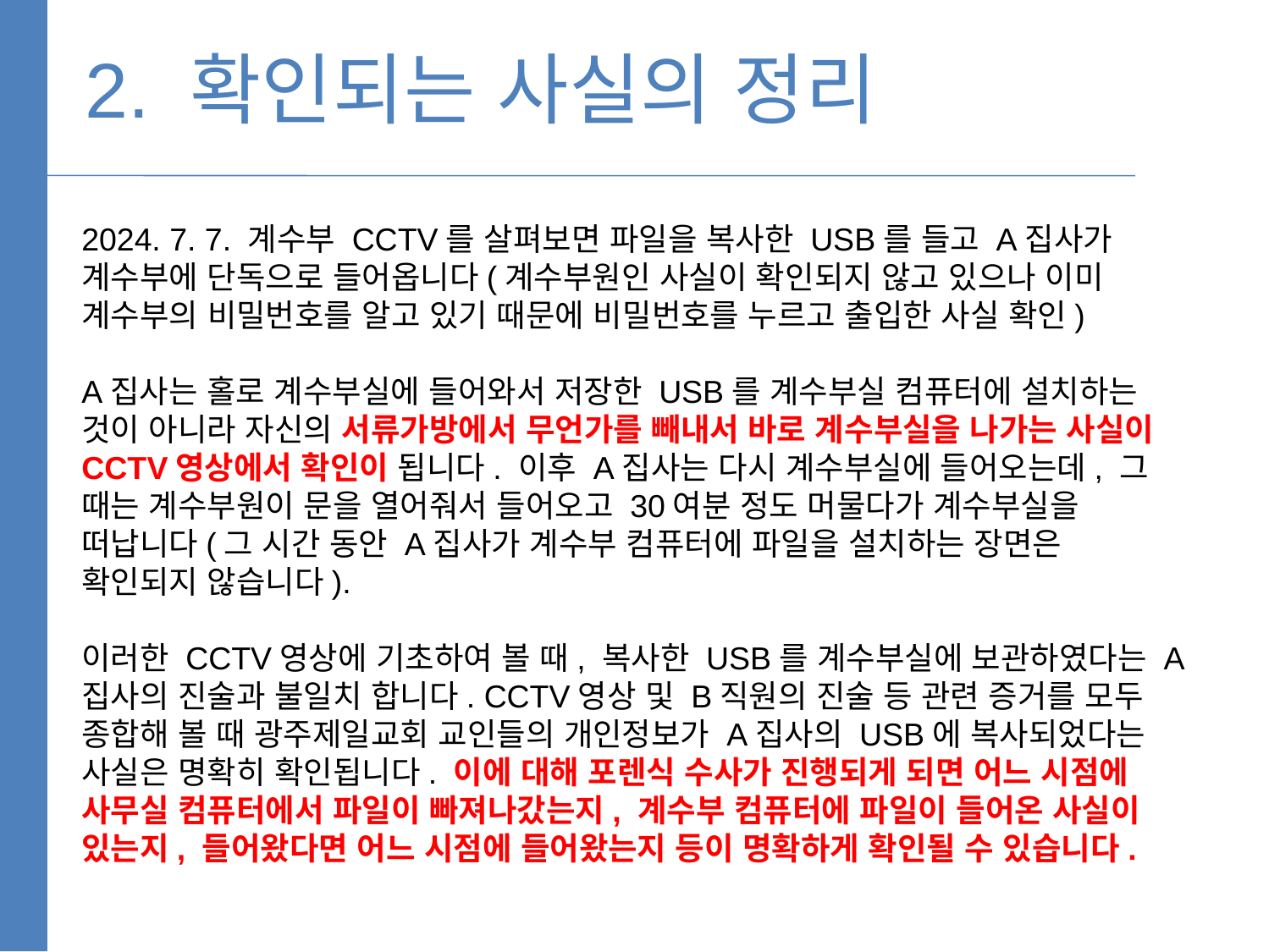

2. 확인되는 사실의 정리

2024. 7. 7. 계수부 CCTV를 살펴보면 파일을 복사한 USB를 들고 A집사가 계수부에 단독으로 들어옵니다(계수부원인 사실이 확인되지 않고 있으나 이미 계수부의 비밀번호를 알고 있기 때문에 비밀번호를 누르고 출입한 사실 확인)

A집사는 홀로 계수부실에 들어와서 저장한 USB를 계수부실 컴퓨터에 설치하는 것이 아니라 자신의 서류가방에서 무언가를 빼내서 바로 계수부실을 나가는 사실이 CCTV영상에서 확인이 됩니다. 이후 A집사는 다시 계수부실에 들어오는데, 그 때는 계수부원이 문을 열어줘서 들어오고 30여분 정도 머물다가 계수부실을 떠납니다(그 시간 동안 A집사가 계수부 컴퓨터에 파일을 설치하는 장면은 확인되지 않습니다).

이러한 CCTV영상에 기초하여 볼 때, 복사한 USB를 계수부실에 보관하였다는 A집사의 진술과 불일치 합니다. CCTV영상 및 B직원의 진술 등 관련 증거를 모두 종합해 볼 때 광주제일교회 교인들의 개인정보가 A집사의 USB에 복사되었다는 사실은 명확히 확인됩니다. 이에 대해 포렌식 수사가 진행되게 되면 어느 시점에 사무실 컴퓨터에서 파일이 빠져나갔는지, 계수부 컴퓨터에 파일이 들어온 사실이 있는지, 들어왔다면 어느 시점에 들어왔는지 등이 명확하게 확인될 수 있습니다.